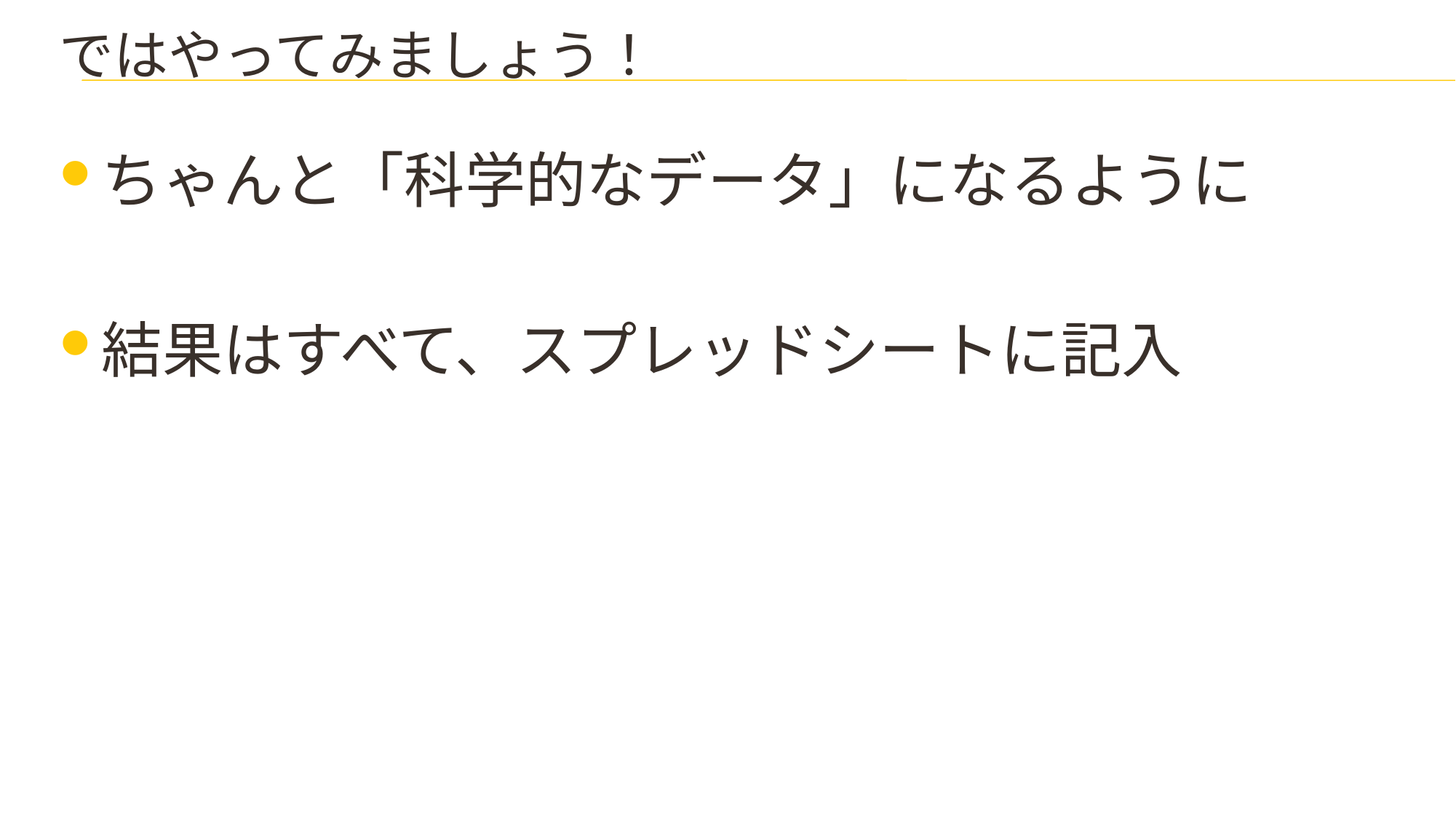

# ではやってみましょう！
ちゃんと「科学的なデータ」になるように

結果はすべて、スプレッドシートに記入